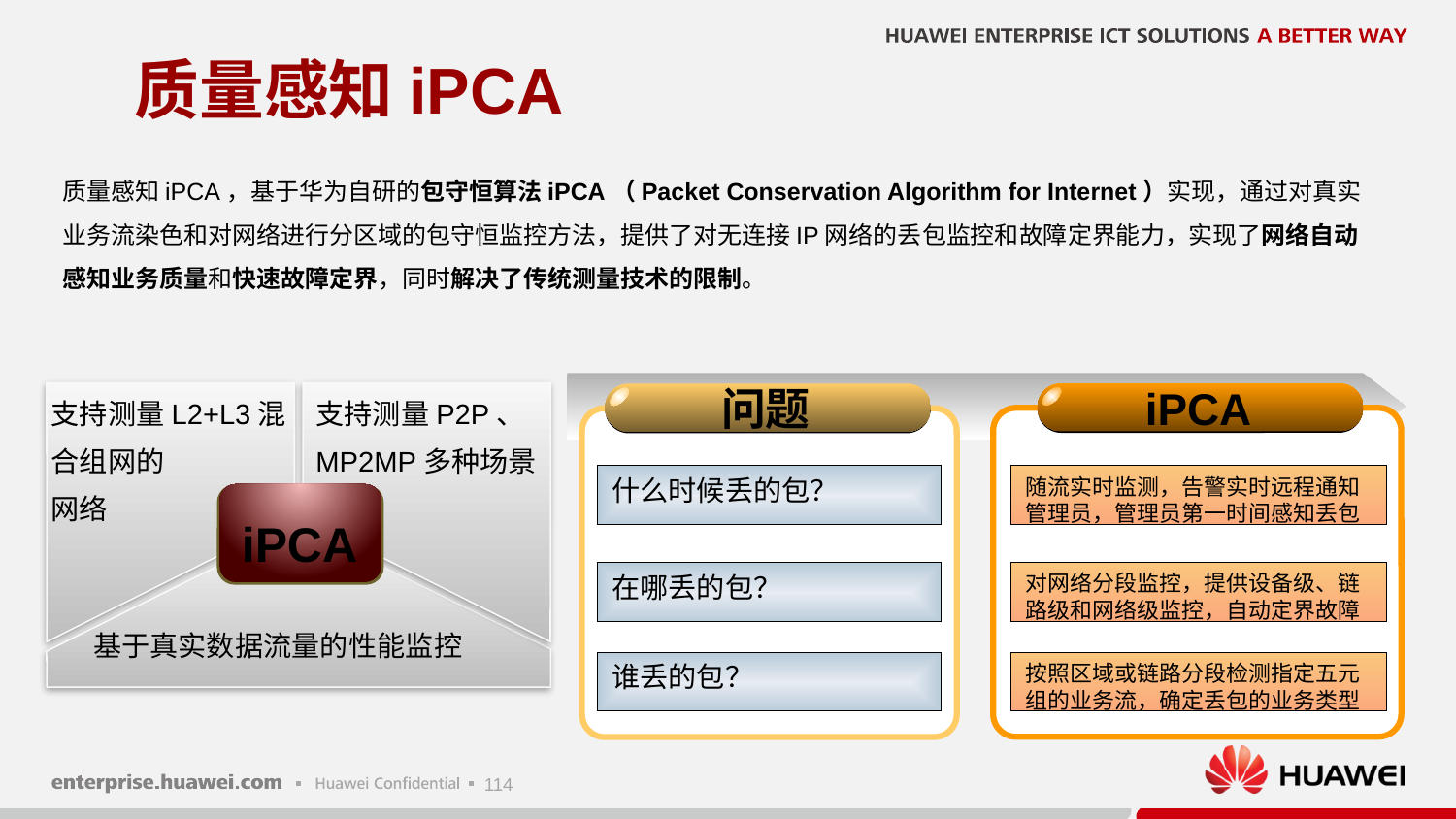

# 质量感知iPCA
质量感知iPCA，基于华为自研的包守恒算法iPCA（Packet Conservation Algorithm for Internet）实现，通过对真实业务流染色和对网络进行分区域的包守恒监控方法，提供了对无连接IP网络的丢包监控和故障定界能力，实现了网络自动感知业务质量和快速故障定界，同时解决了传统测量技术的限制。

iPCA
问题

什么时候丢的包？
随流实时监测，告警实时远程通知管理员，管理员第一时间感知丢包
在哪丢的包？
对网络分段监控，提供设备级、链路级和网络级监控，自动定界故障
谁丢的包？
按照区域或链路分段检测指定五元组的业务流，确定丢包的业务类型
支持测量L2+L3混合组网的
网络
支持测量P2P、MP2MP多种场景

iPCA

基于真实数据流量的性能监控